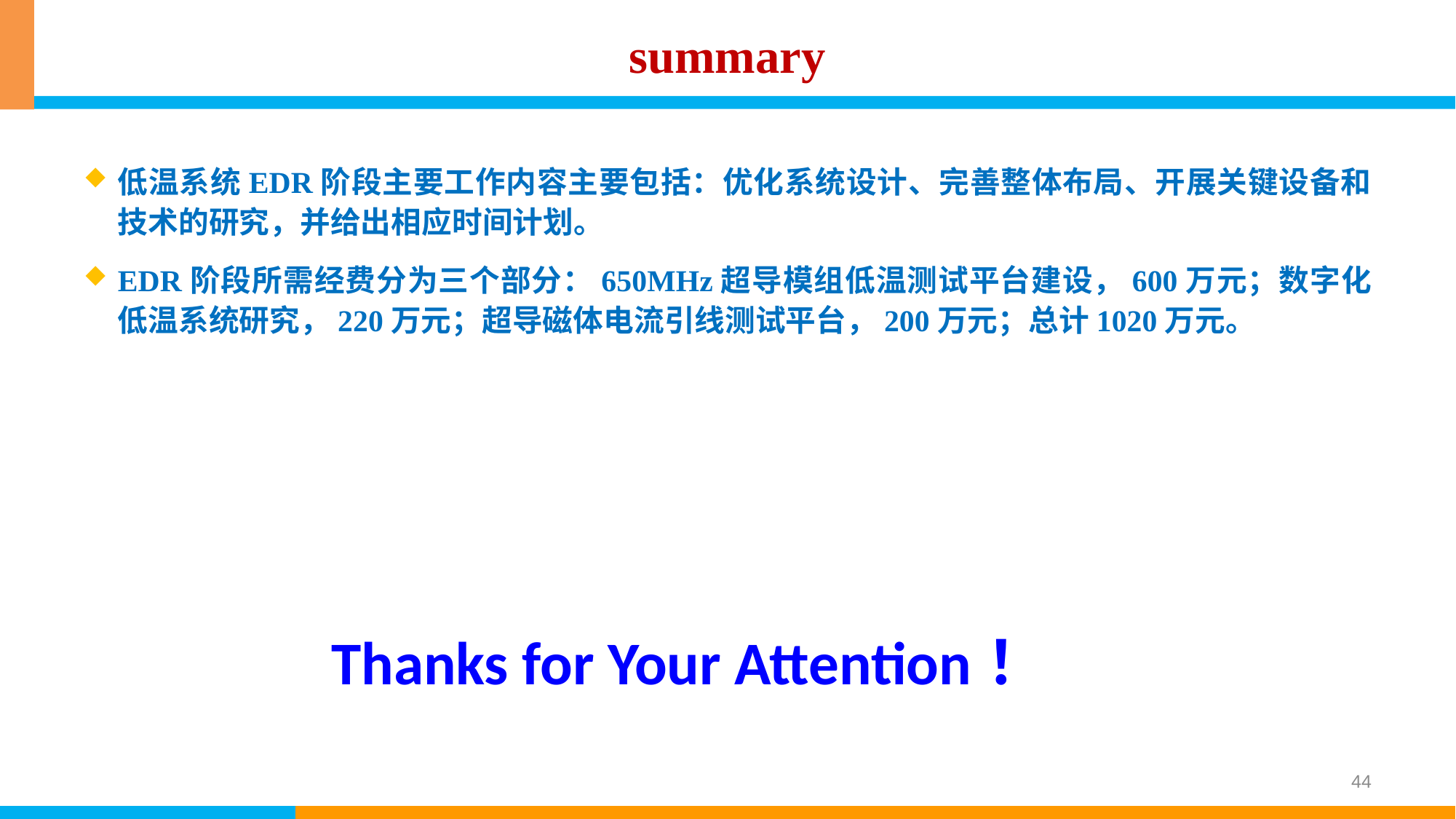

# summary
低温系统EDR阶段主要工作内容主要包括：优化系统设计、完善整体布局、开展关键设备和技术的研究，并给出相应时间计划。
EDR阶段所需经费分为三个部分：650MHz超导模组低温测试平台建设，600万元；数字化低温系统研究，220万元；超导磁体电流引线测试平台，200万元；总计1020万元。
Thanks for Your Attention！
44